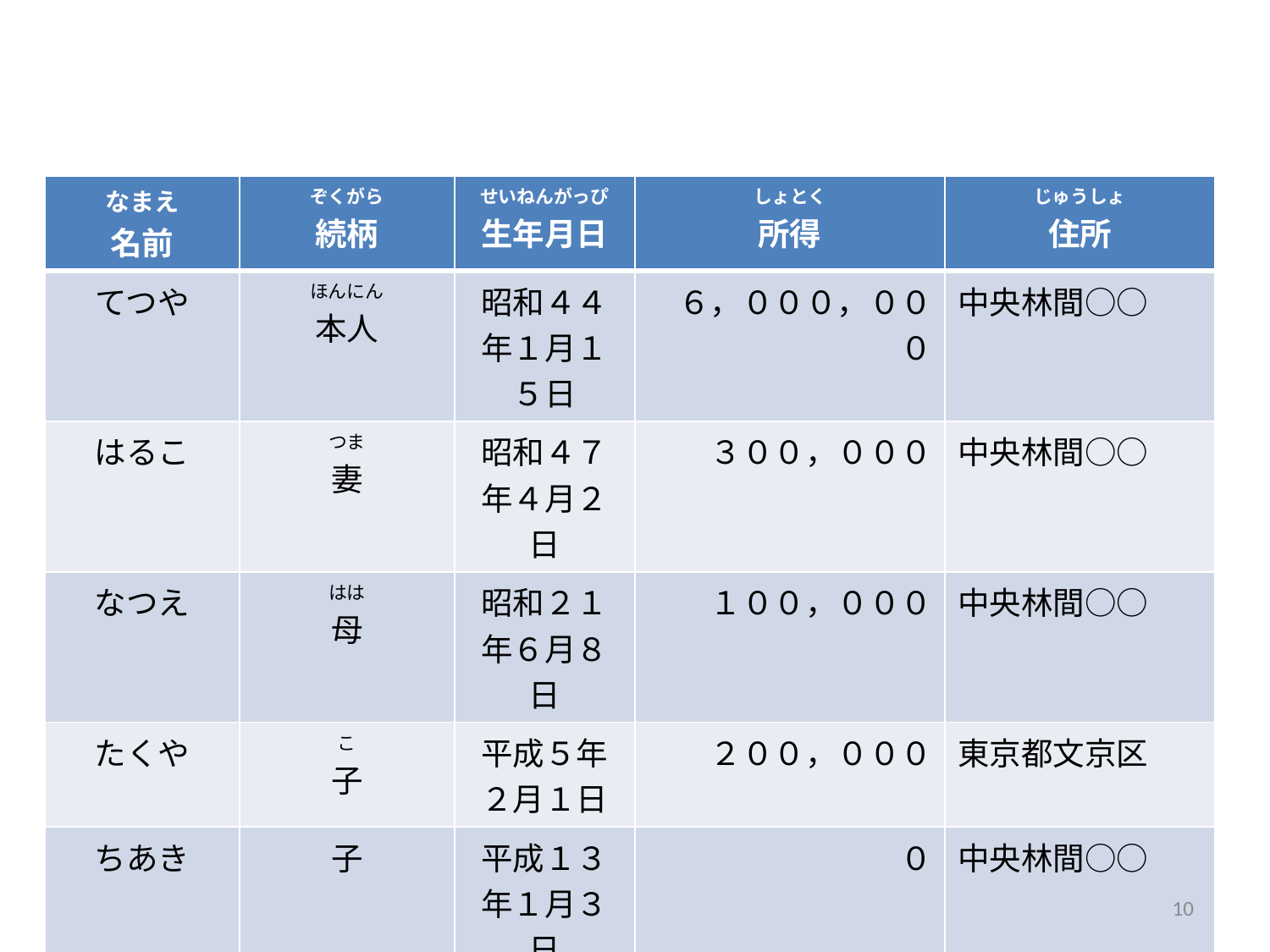

| なまえ 名前 | ぞくがら 続柄 | せいねんがっぴ 生年月日 | しょとく 所得 | じゅうしょ 住所 |
| --- | --- | --- | --- | --- |
| てつや | ほんにん 本人 | 昭和４４年１月１５日 | ６，０００，０００ | 中央林間○○ |
| はるこ | つま 妻 | 昭和４７年４月２日 | ３００，０００ | 中央林間○○ |
| なつえ | はは 母 | 昭和２１年６月８日 | １００，０００ | 中央林間○○ |
| たくや | こ 子 | 平成５年 ２月１日 | ２００，０００ | 東京都文京区 |
| ちあき | 子 | 平成１３年１月３日 | ０ | 中央林間○○ |
| ふゆみ | 子 | 平成２０年 ８月９日 | ０ | 中央林間○○ |
|  |  |  |  |  |
|  |  |  |  |  |
10